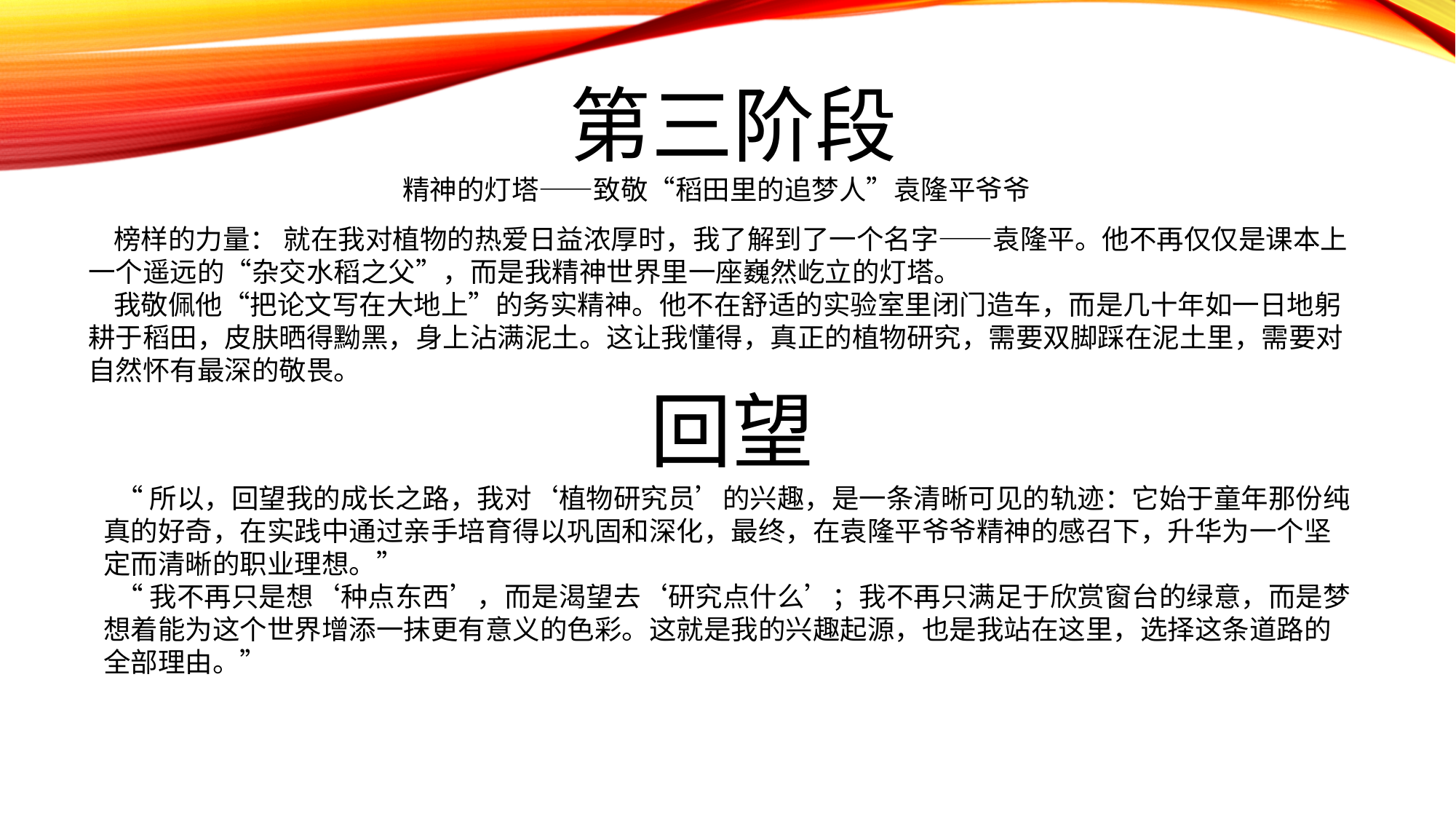

第三阶段

精神的灯塔——致敬“稻田里的追梦人”袁隆平爷爷
   榜样的力量： 就在我对植物的热爱日益浓厚时，我了解到了一个名字——袁隆平。他不再仅仅是课本上一个遥远的“杂交水稻之父”，而是我精神世界里一座巍然屹立的灯塔。
   我敬佩他“把论文写在大地上”的务实精神。他不在舒适的实验室里闭门造车，而是几十年如一日地躬耕于稻田，皮肤晒得黝黑，身上沾满泥土。这让我懂得，真正的植物研究，需要双脚踩在泥土里，需要对自然怀有最深的敬畏。

回望
  “所以，回望我的成长之路，我对‘植物研究员’的兴趣，是一条清晰可见的轨迹：它始于童年那份纯真的好奇，在实践中通过亲手培育得以巩固和深化，最终，在袁隆平爷爷精神的感召下，升华为一个坚定而清晰的职业理想。”
  “我不再只是想‘种点东西’，而是渴望去‘研究点什么’；我不再只满足于欣赏窗台的绿意，而是梦想着能为这个世界增添一抹更有意义的色彩。这就是我的兴趣起源，也是我站在这里，选择这条道路的全部理由。”